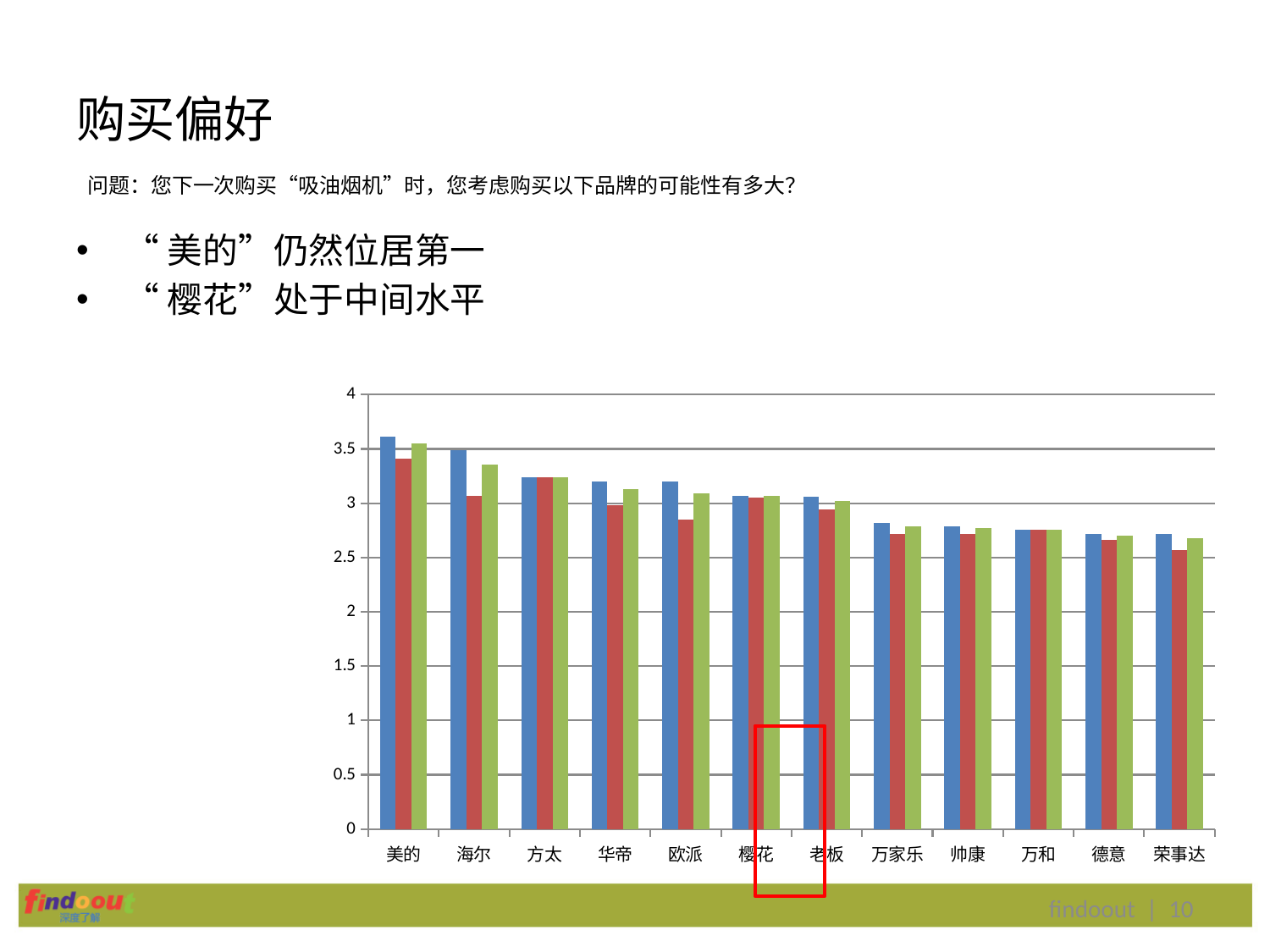

# 购买偏好
问题：您下一次购买“吸油烟机”时，您考虑购买以下品牌的可能性有多大？

“美的”仍然位居第一
“樱花”处于中间水平

### Chart

| Category | 25-35岁 | 36-45岁 | Total |
|---|---|---|---|
| 美的 | 3.61 | 3.4099999999999997 | 3.55 |
| 海尔 | 3.4899999999999998 | 3.07 | 3.36 |
| 方太 | 3.24 | 3.24 | 3.24 |
| 华帝 | 3.2 | 2.98 | 3.13 |
| 欧派 | 3.2 | 2.849999999999999 | 3.09 |
| 樱花 | 3.07 | 3.05 | 3.07 |
| 老板 | 3.06 | 2.94 | 3.02 |
| 万家乐 | 2.82 | 2.72 | 2.79 |
| 帅康 | 2.79 | 2.72 | 2.77 |
| 万和 | 2.7600000000000002 | 2.7600000000000002 | 2.7600000000000002 |
| 德意 | 2.72 | 2.66 | 2.7 |
| 荣事达 | 2.72 | 2.57 | 2.68 |
findoout  |  10